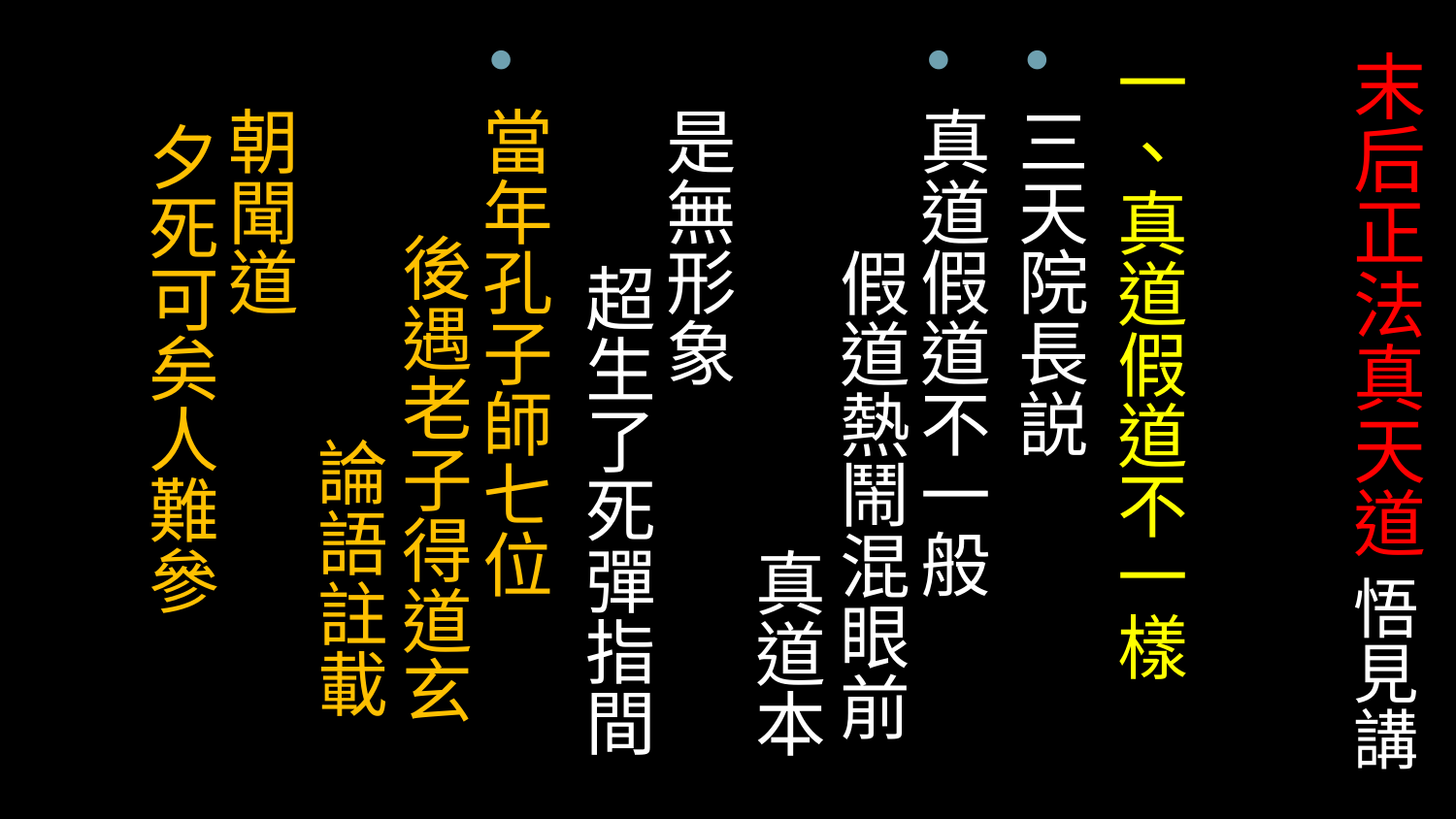

一、真道假道不一樣
三天院長説
真道假道不一般                     假道熱鬧混眼前                               真道本是無形象                                   超生了死彈指間
當年孔子師七位                    後遇老子得道玄                         論語註載朝聞道                               夕死可矣人難參

# 末后正法真天道 悟見講